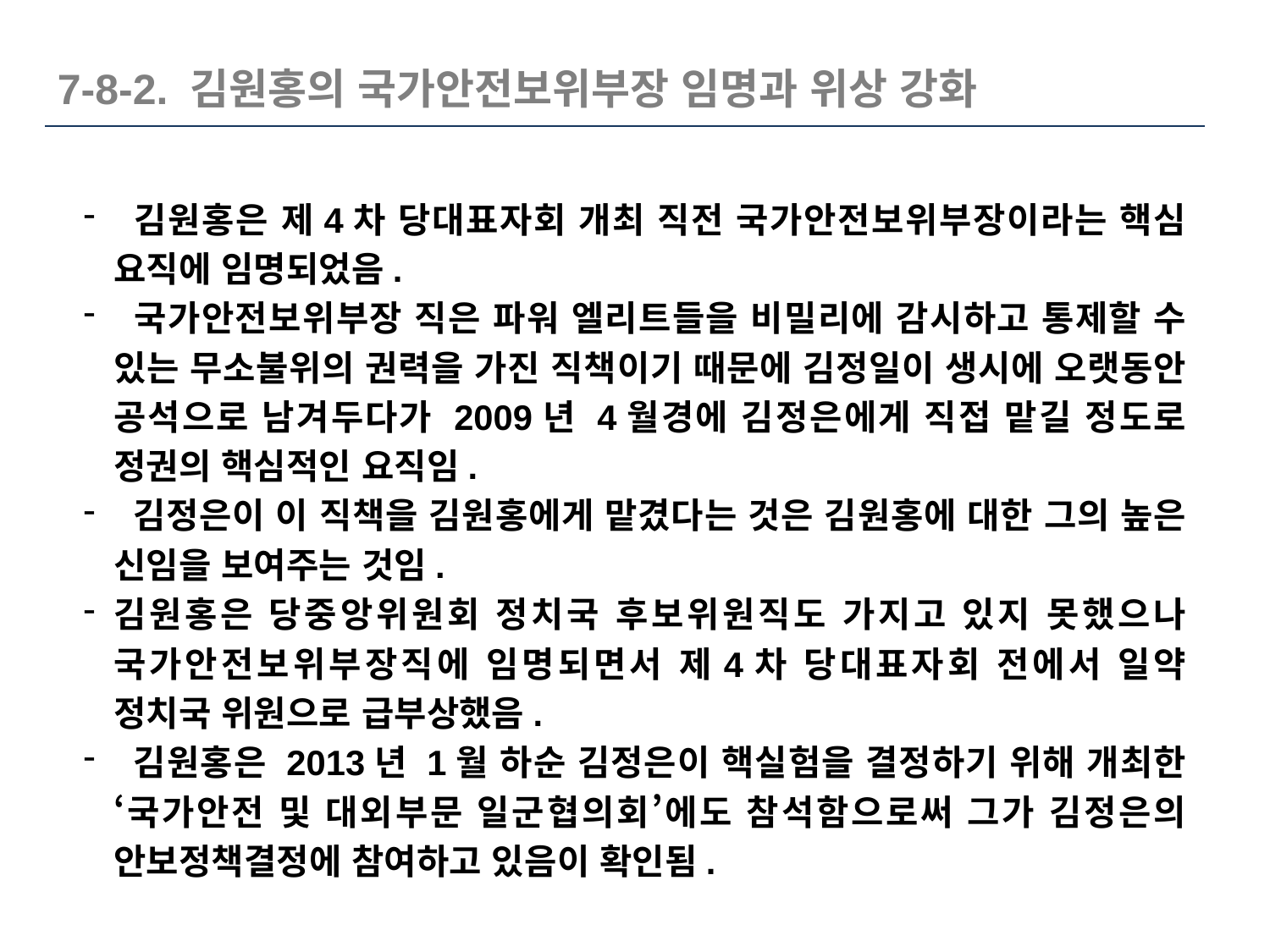

7-8-2. 김원홍의 국가안전보위부장 임명과 위상 강화
 김원홍은 제4차 당대표자회 개최 직전 국가안전보위부장이라는 핵심 요직에 임명되었음.
 국가안전보위부장 직은 파워 엘리트들을 비밀리에 감시하고 통제할 수 있는 무소불위의 권력을 가진 직책이기 때문에 김정일이 생시에 오랫동안 공석으로 남겨두다가 2009년 4월경에 김정은에게 직접 맡길 정도로 정권의 핵심적인 요직임.
 김정은이 이 직책을 김원홍에게 맡겼다는 것은 김원홍에 대한 그의 높은 신임을 보여주는 것임.
김원홍은 당중앙위원회 정치국 후보위원직도 가지고 있지 못했으나 국가안전보위부장직에 임명되면서 제4차 당대표자회 전에서 일약 정치국 위원으로 급부상했음.
 김원홍은 2013년 1월 하순 김정은이 핵실험을 결정하기 위해 개최한 ‘국가안전 및 대외부문 일군협의회’에도 참석함으로써 그가 김정은의 안보정책결정에 참여하고 있음이 확인됨.